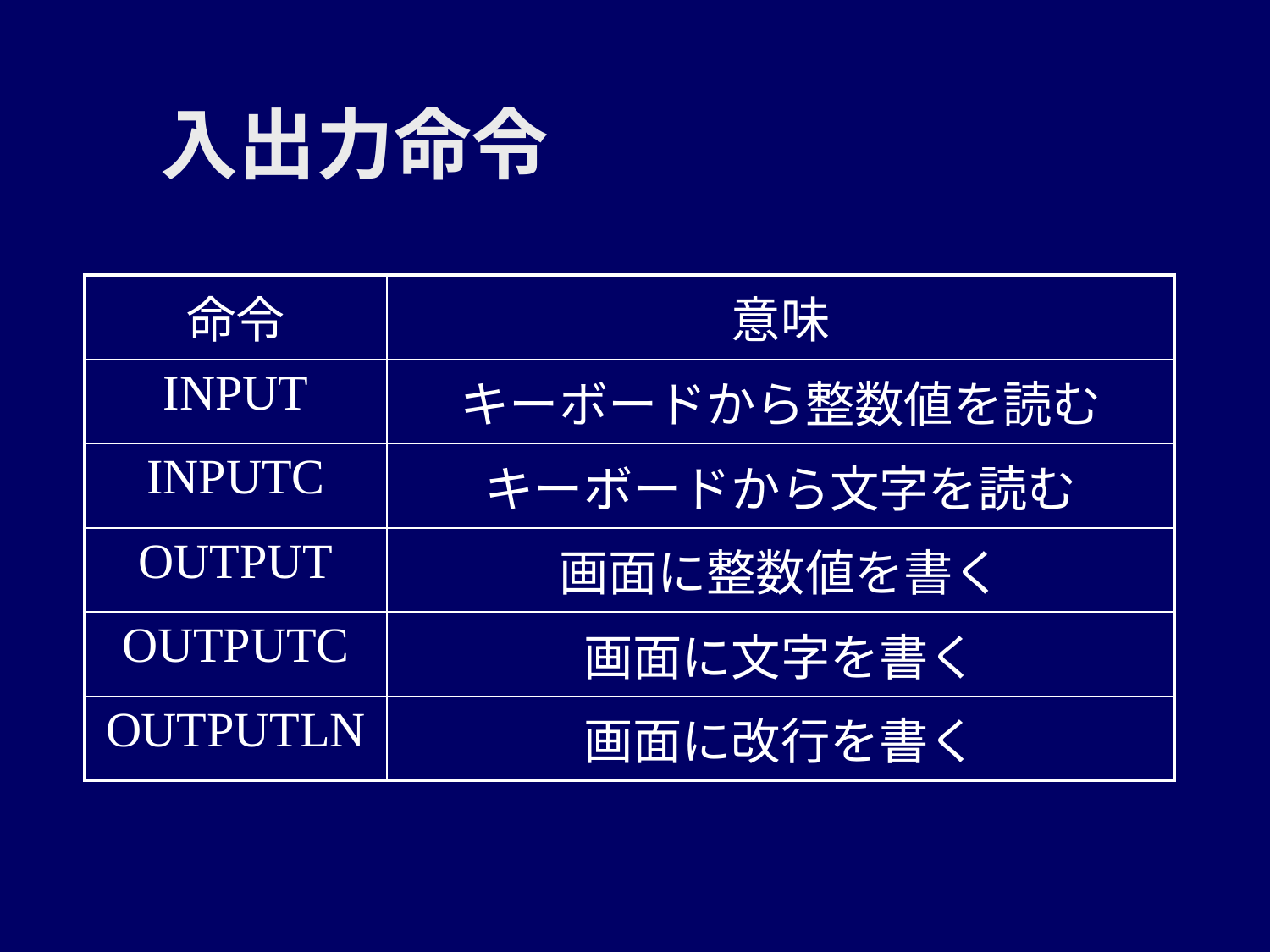

# 入出力命令
| 命令 | 意味 |
| --- | --- |
| INPUT | キーボードから整数値を読む |
| INPUTC | キーボードから文字を読む |
| OUTPUT | 画面に整数値を書く |
| OUTPUTC | 画面に文字を書く |
| OUTPUTLN | 画面に改行を書く |